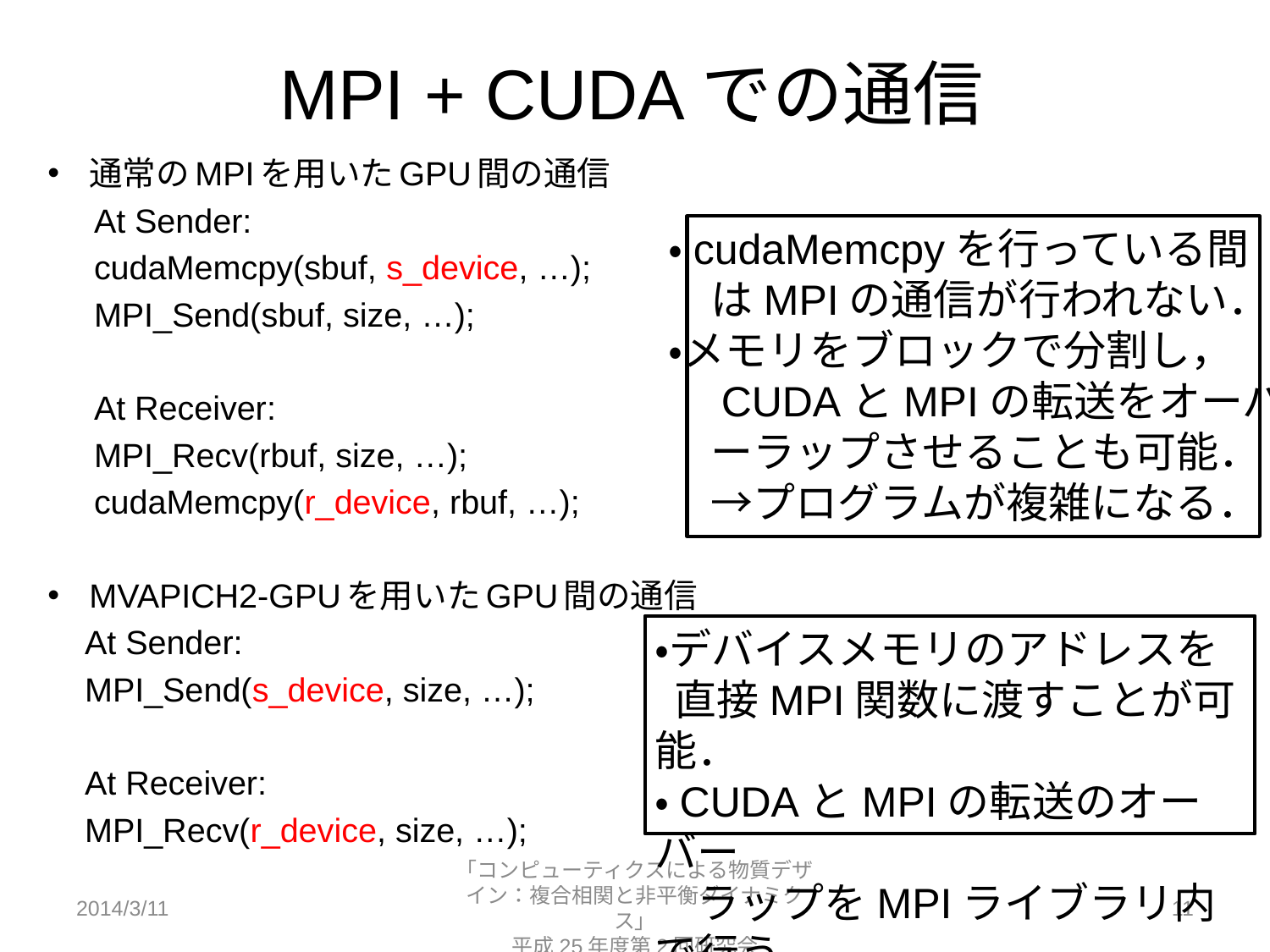

# MPI + CUDAでの通信
通常のMPIを用いたGPU間の通信
     At Sender:
     cudaMemcpy(sbuf, s_device, …);
     MPI_Send(sbuf, size, …);

     At Receiver:
     MPI_Recv(rbuf, size, …);
     cudaMemcpy(r_device, rbuf, …);

MVAPICH2-GPUを用いたGPU間の通信
    At Sender:
    MPI_Send(s_device, size, …);

    At Receiver:
    MPI_Recv(r_device, size, …);
・cudaMemcpyを行っている間
　はMPIの通信が行われない．
・メモリをブロックで分割し，
　CUDAとMPIの転送をオーバ
　ーラップさせることも可能．
　→プログラムが複雑になる．

・デバイスメモリのアドレスを
 直接MPI関数に渡すことが可能．
・CUDAとMPIの転送のオーバー
　ラップをMPIライブラリ内で行う．

2014/3/11
「コンピューティクスによる物質デザイン：複合相関と非平衡ダイナミクス」
平成25年度第2回研究会
11